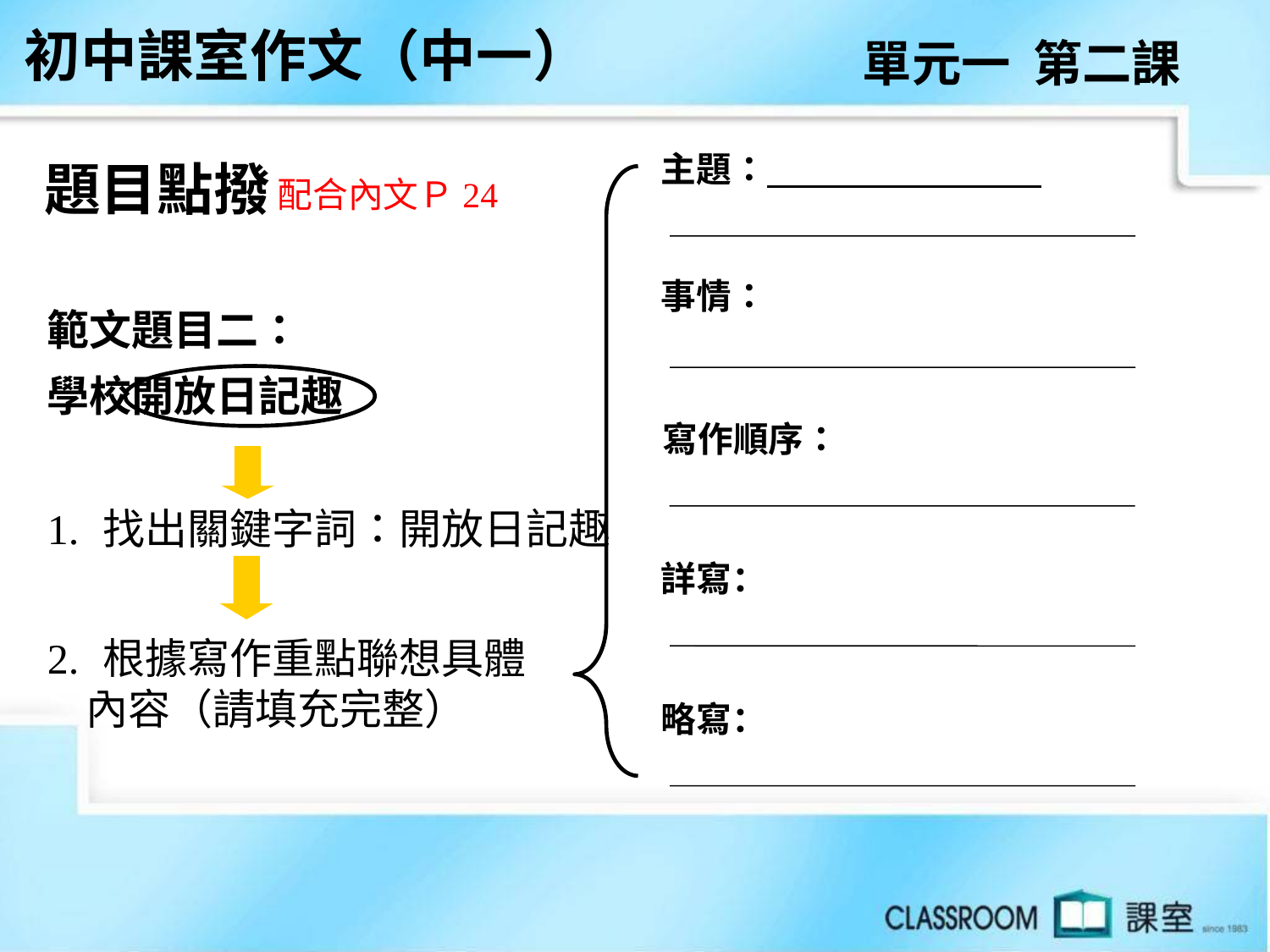

初中課室作文（中一）
單元一  第二課
主題：
題目點撥
配合內文Ｐ24

事情：
範文題目二：
學校開放日記趣

寫作順序：

1. 找出關鍵字詞：開放日記趣

詳寫：

2. 根據寫作重點聯想具體
   內容（請填充完整）

略寫：